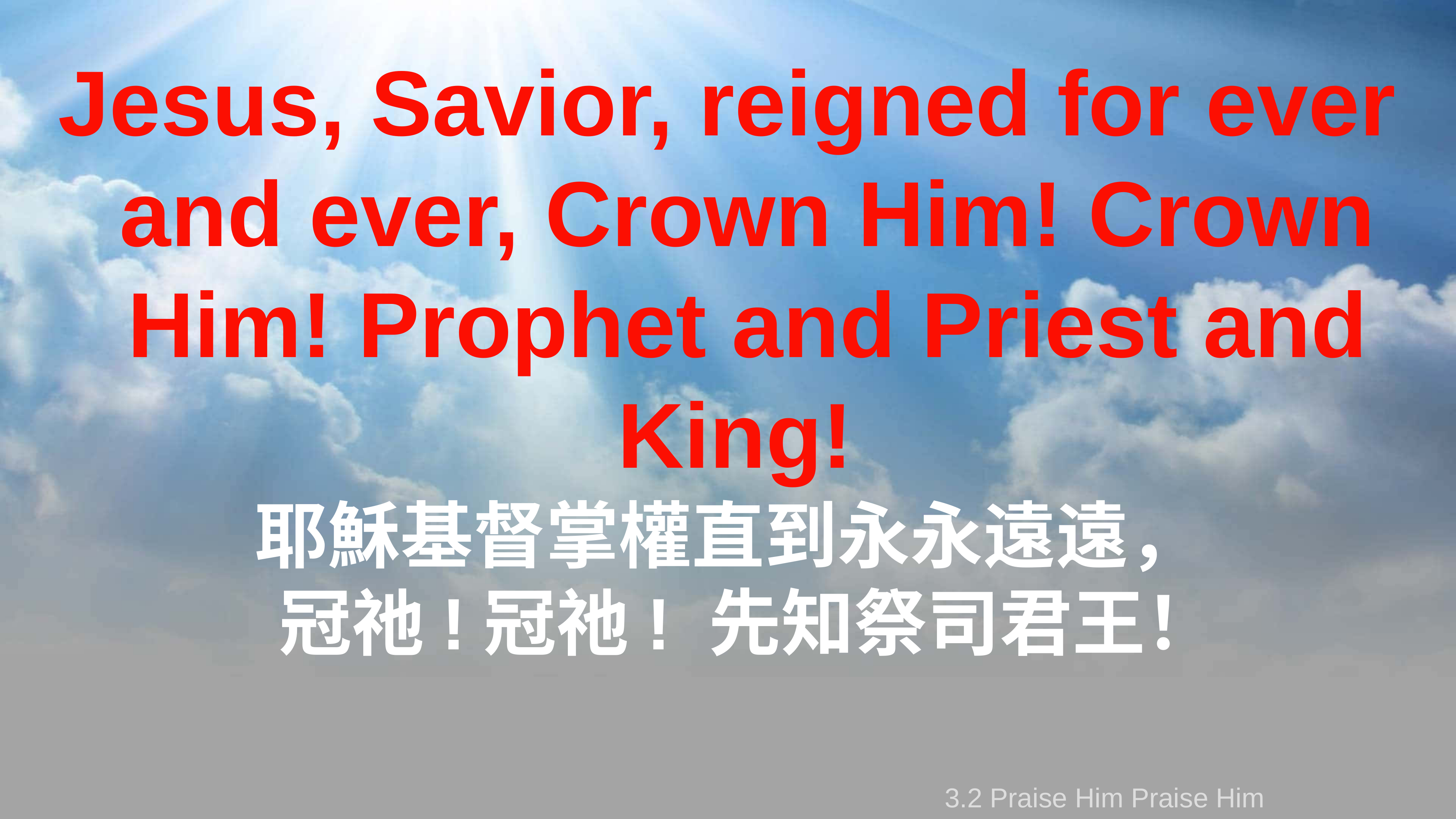

Jesus, Savior, reigned for ever and ever, Crown Him! Crown Him! Prophet and Priest and King!
耶穌基督掌權直到永永遠遠，
冠祂!冠祂! 先知祭司君王！
3.2 Praise Him Praise Him